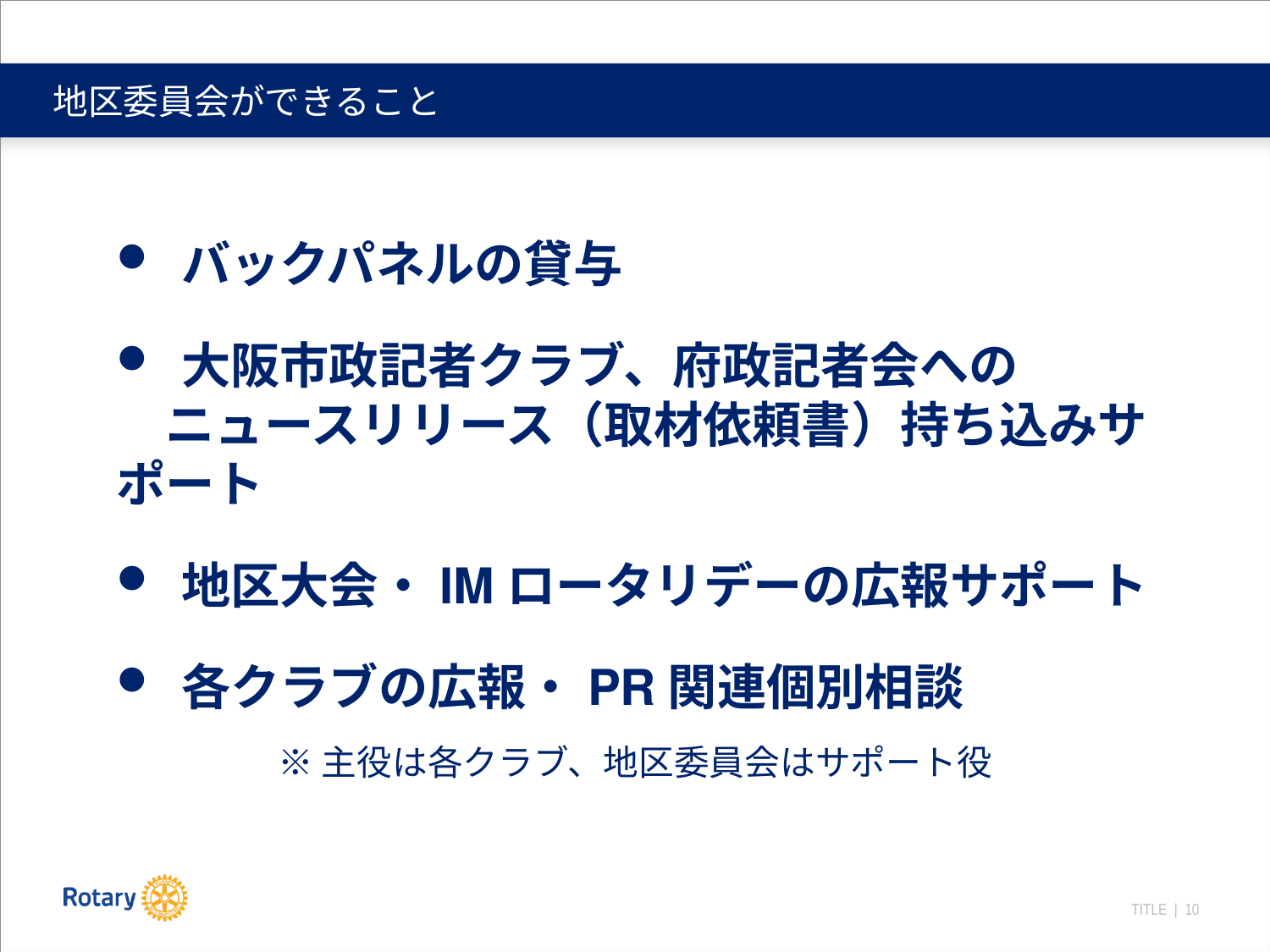

# 地区委員会ができること
 バックパネルの貸与
 大阪市政記者クラブ、府政記者会への
　ニュースリリース（取材依頼書）持ち込みサポート
 地区大会・IMロータリデーの広報サポート
 各クラブの広報・PR関連個別相談
※主役は各クラブ、地区委員会はサポート役